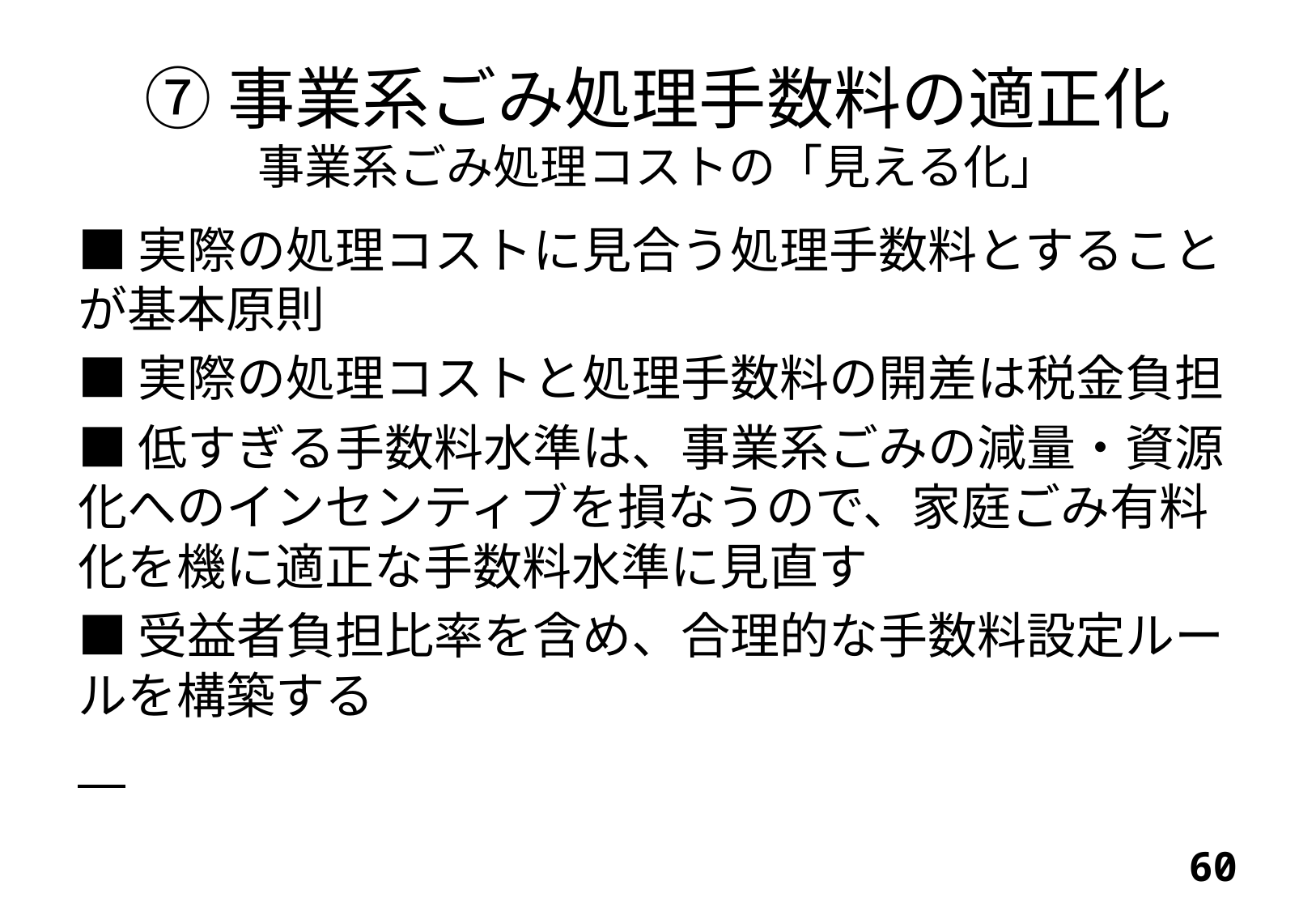

# ⑦事業系ごみ処理手数料の適正化 事業系ごみ処理コストの「見える化」
■実際の処理コストに見合う処理手数料とすることが基本原則
■実際の処理コストと処理手数料の開差は税金負担
■低すぎる手数料水準は、事業系ごみの減量・資源化へのインセンティブを損なうので、家庭ごみ有料化を機に適正な手数料水準に見直す
■受益者負担比率を含め、合理的な手数料設定ルールを構築する

60